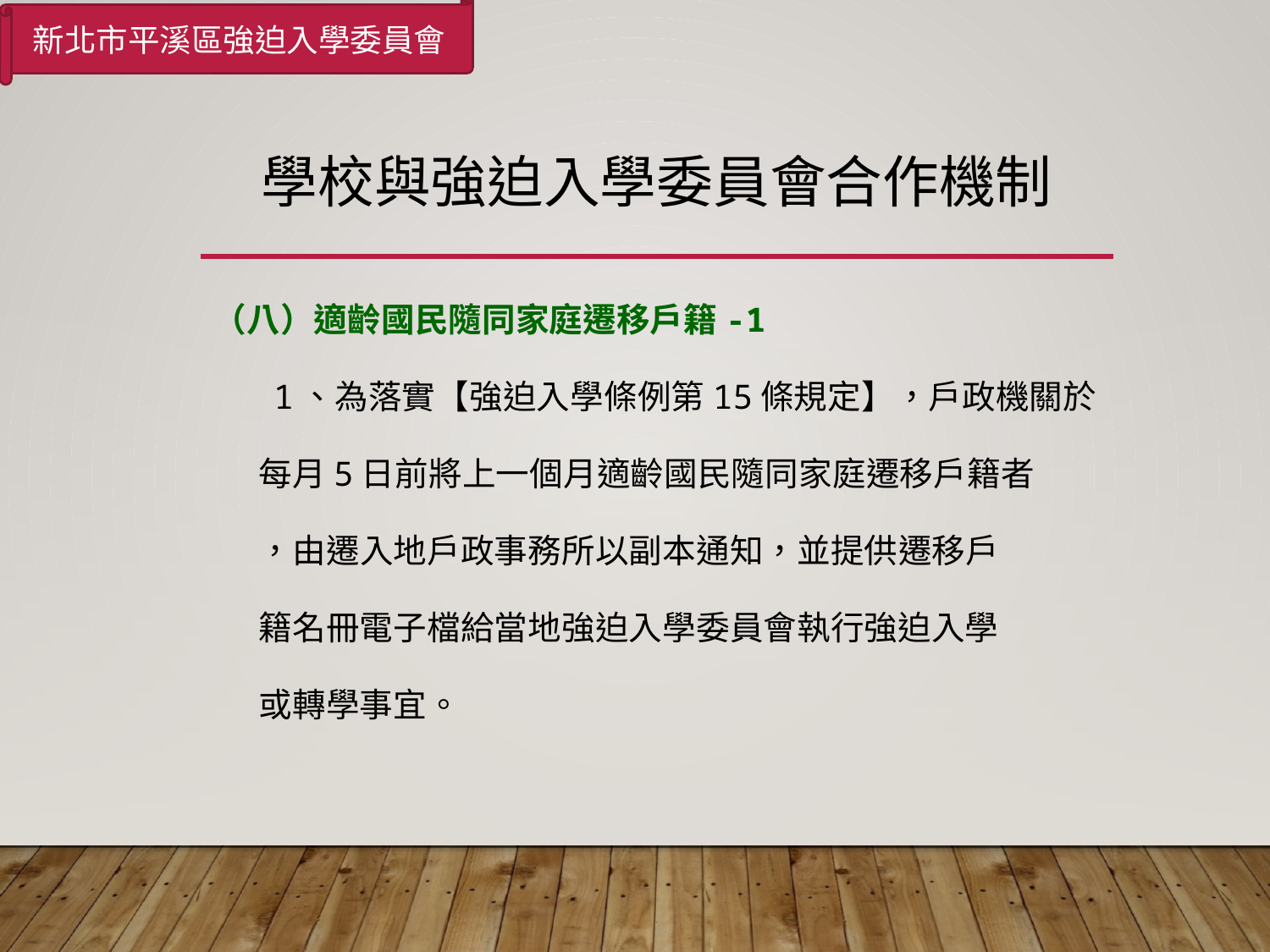

新北市平溪區強迫入學委員會
# 學校與強迫入學委員會合作機制
（八）適齡國民隨同家庭遷移戶籍-1
   1、為落實【強迫入學條例第15條規定】，戶政機關於
     每月5日前將上一個月適齡國民隨同家庭遷移戶籍者
     ，由遷入地戶政事務所以副本通知，並提供遷移戶
     籍名冊電子檔給當地強迫入學委員會執行強迫入學
     或轉學事宜。